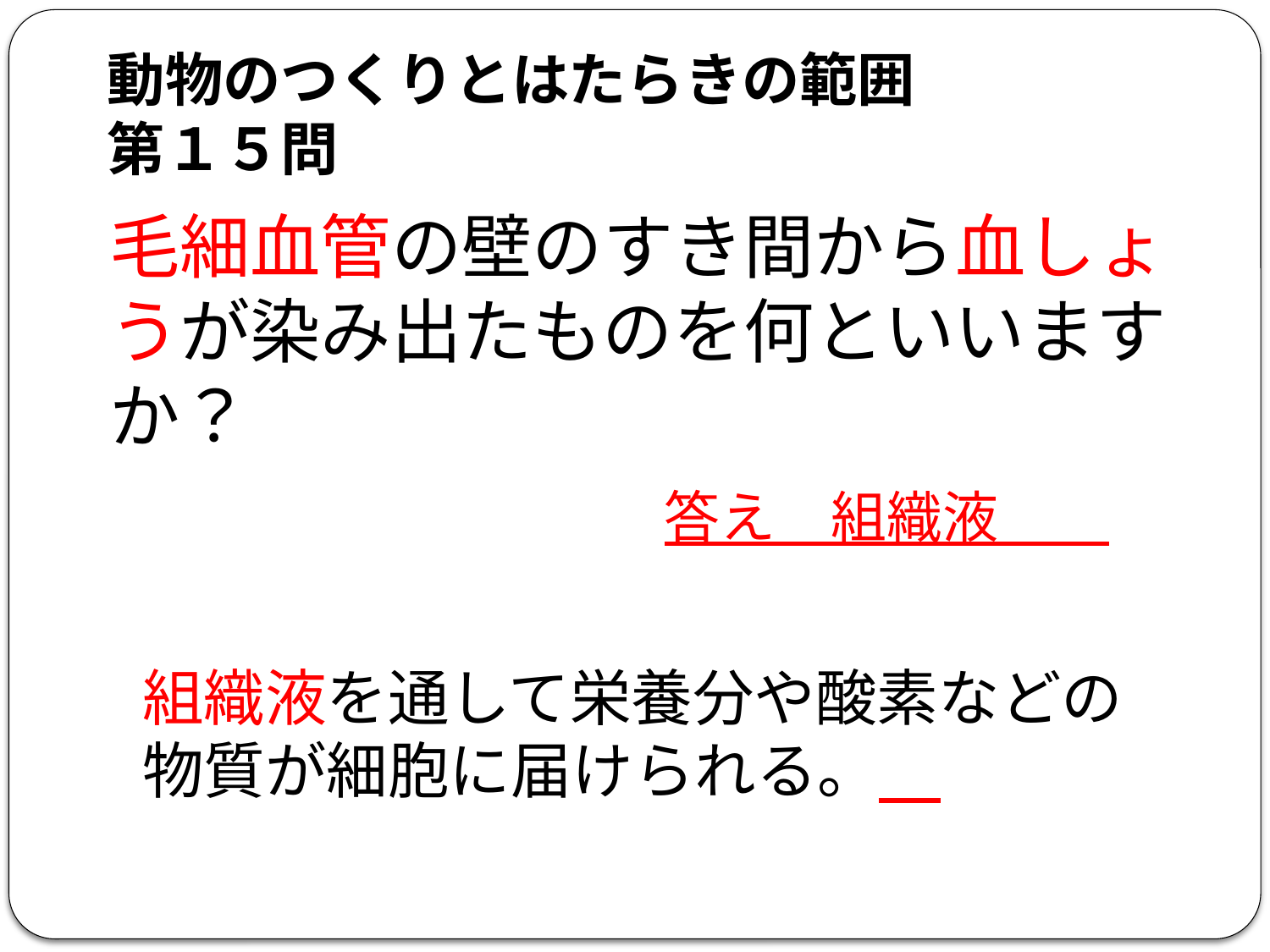

# 動物のつくりとはたらきの範囲 第１５問
毛細血管の壁のすき間から血しょうが染み出たものを何といいますか？
答え　組織液
組織液を通して栄養分や酸素などの物質が細胞に届けられる。